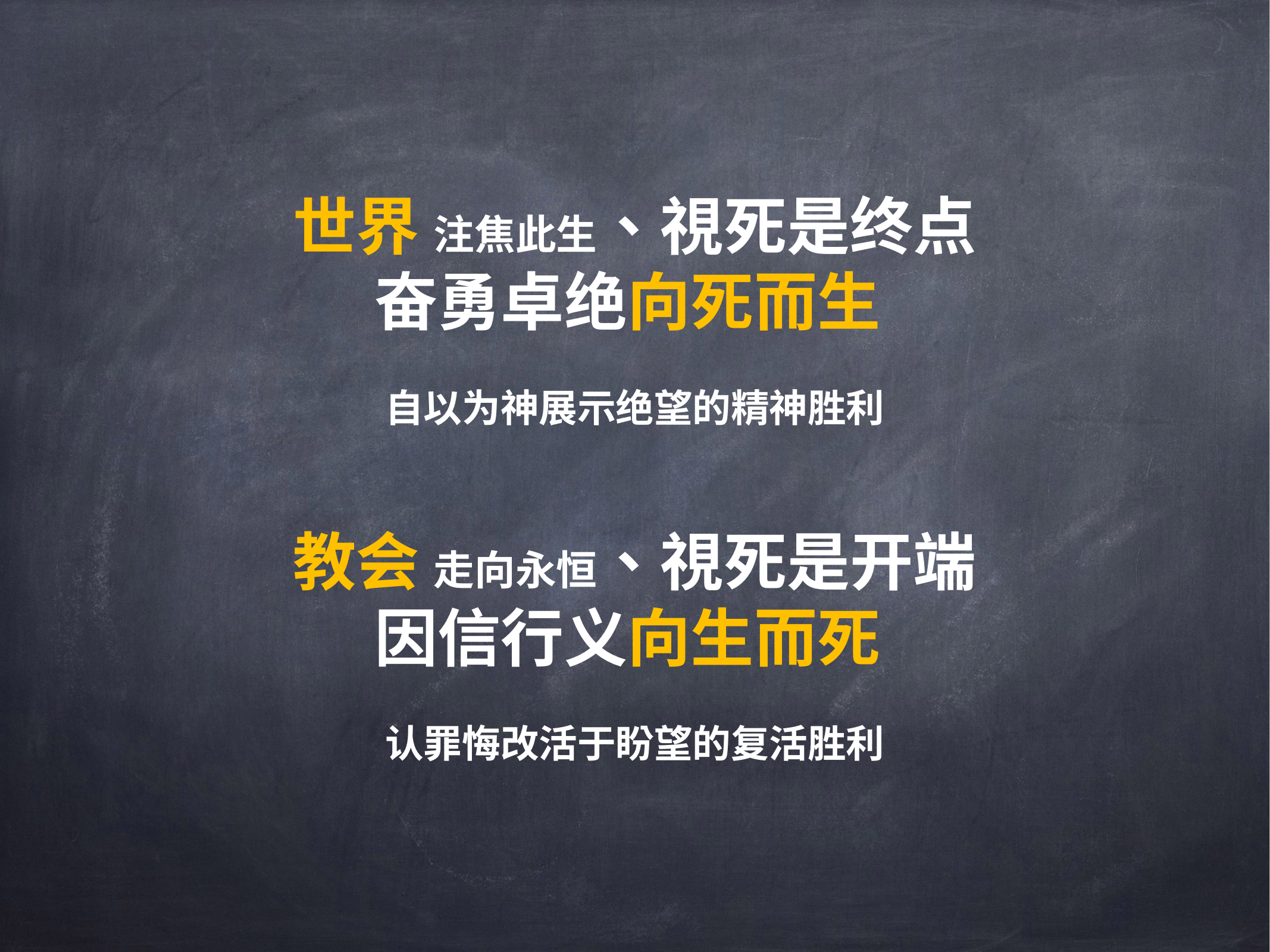

# 世界 注焦此生、視死是终点
奋勇卓绝向死而生
自以为神展示绝望的精神胜利
教会 走向永恒、視死是开端
因信行义向生而死
认罪悔改活于盼望的复活胜利